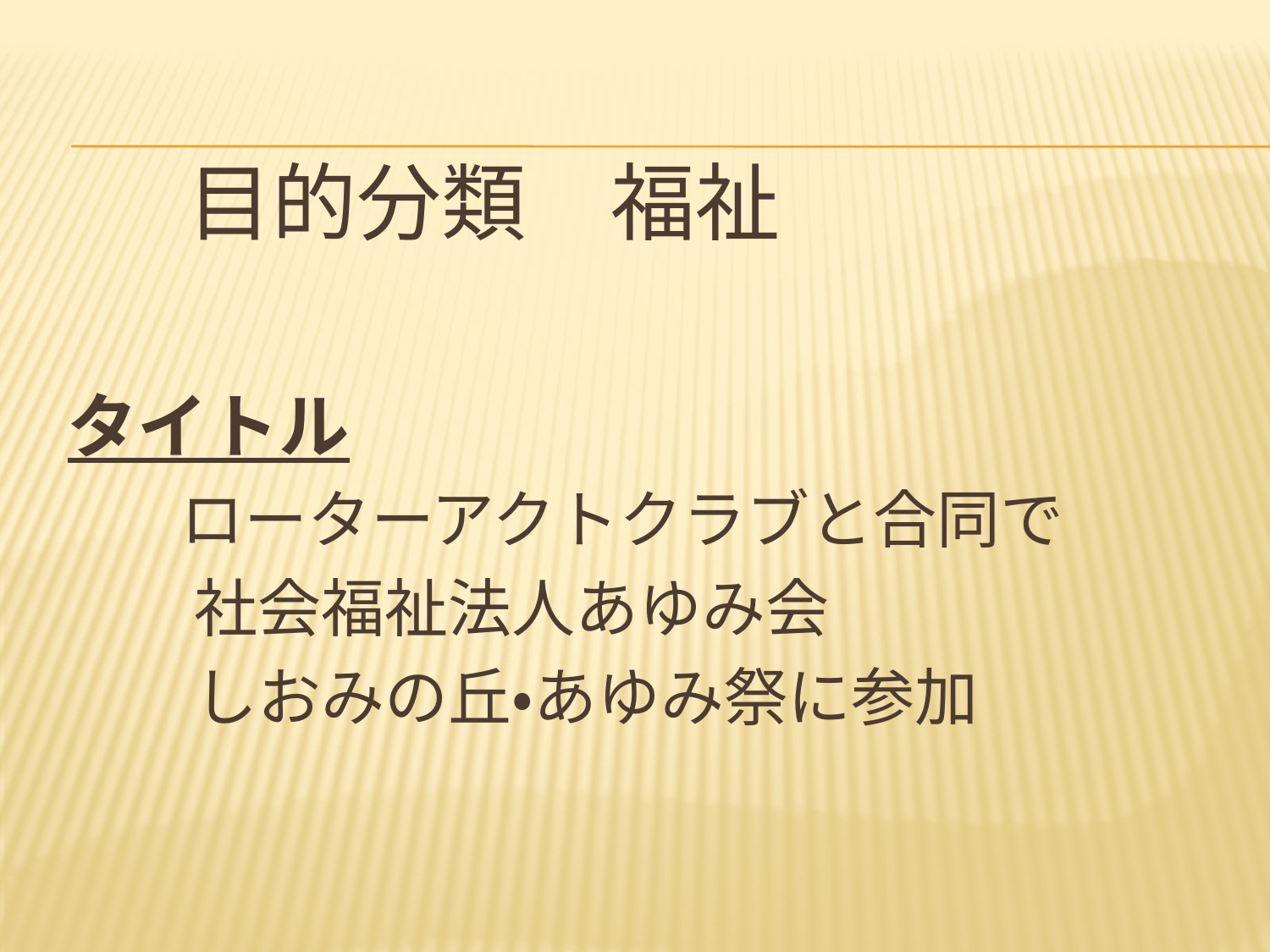

# 目的分類　福祉
タイトル
　　ローターアクトクラブと合同で
　　社会福祉法人あゆみ会
　　しおみの丘・あゆみ祭に参加